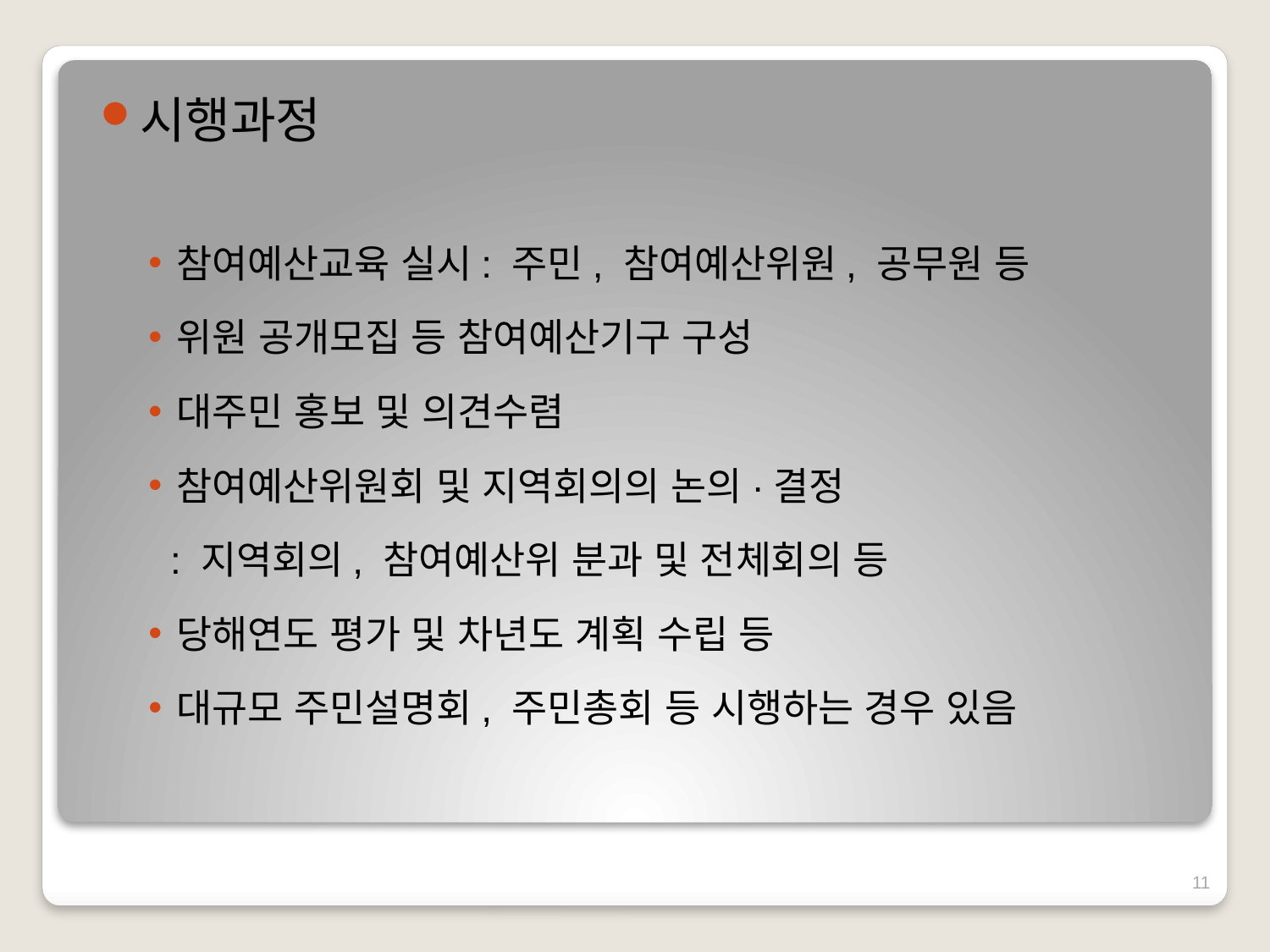

시행과정

참여예산교육 실시: 주민, 참여예산위원, 공무원 등
위원 공개모집 등 참여예산기구 구성
대주민 홍보 및 의견수렴
참여예산위원회 및 지역회의의 논의·결정
  : 지역회의, 참여예산위 분과 및 전체회의 등
당해연도 평가 및 차년도 계획 수립 등
대규모 주민설명회, 주민총회 등 시행하는 경우 있음
11